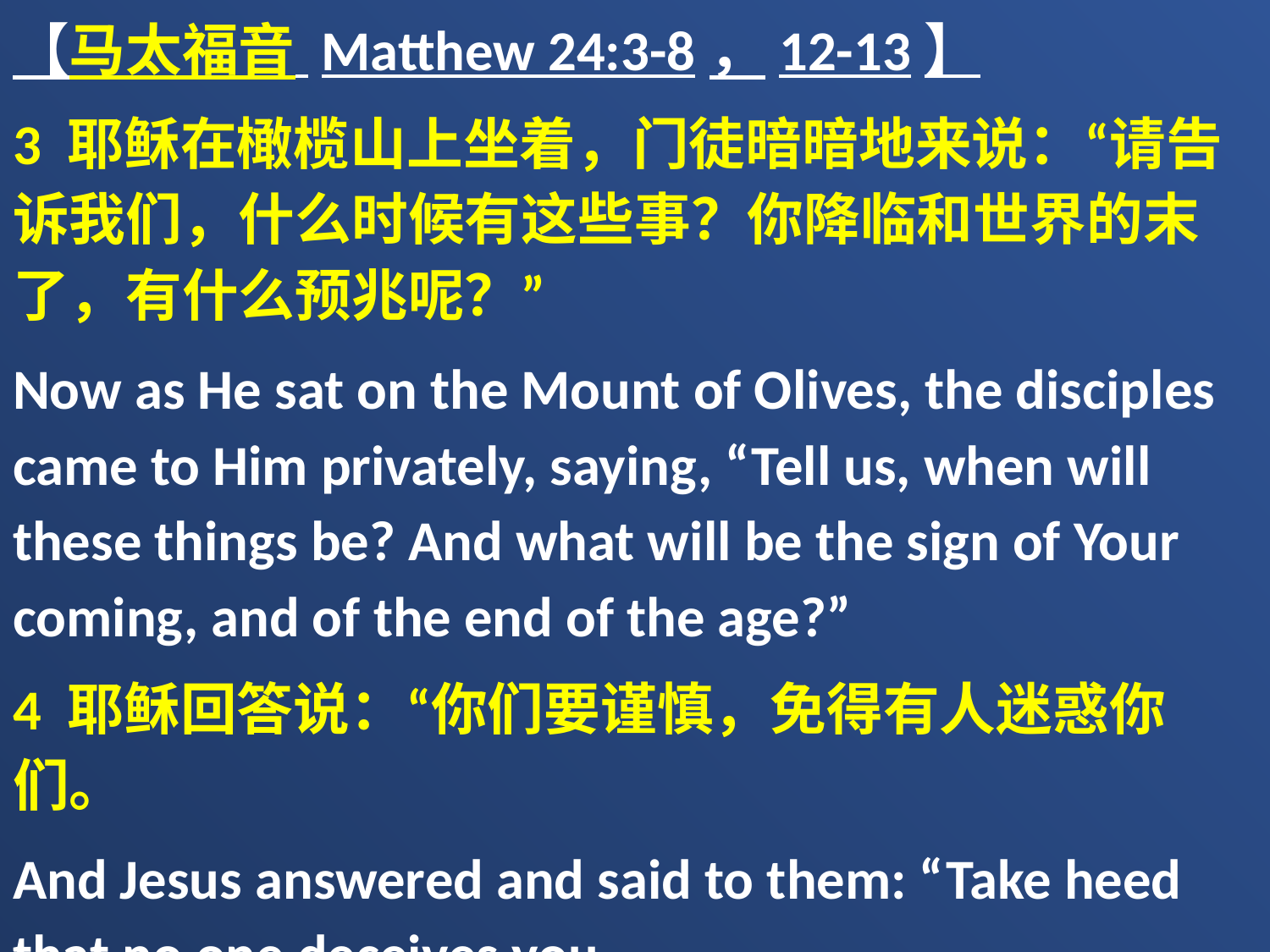

【马太福音 Matthew 24:3-8，12-13】
3 耶稣在橄榄山上坐着，门徒暗暗地来说：“请告诉我们，什么时候有这些事？你降临和世界的末了，有什么预兆呢？”
Now as He sat on the Mount of Olives, the disciples came to Him privately, saying, “Tell us, when will these things be? And what will be the sign of Your coming, and of the end of the age?”
4 耶稣回答说：“你们要谨慎，免得有人迷惑你们。
And Jesus answered and said to them: “Take heed that no one deceives you.